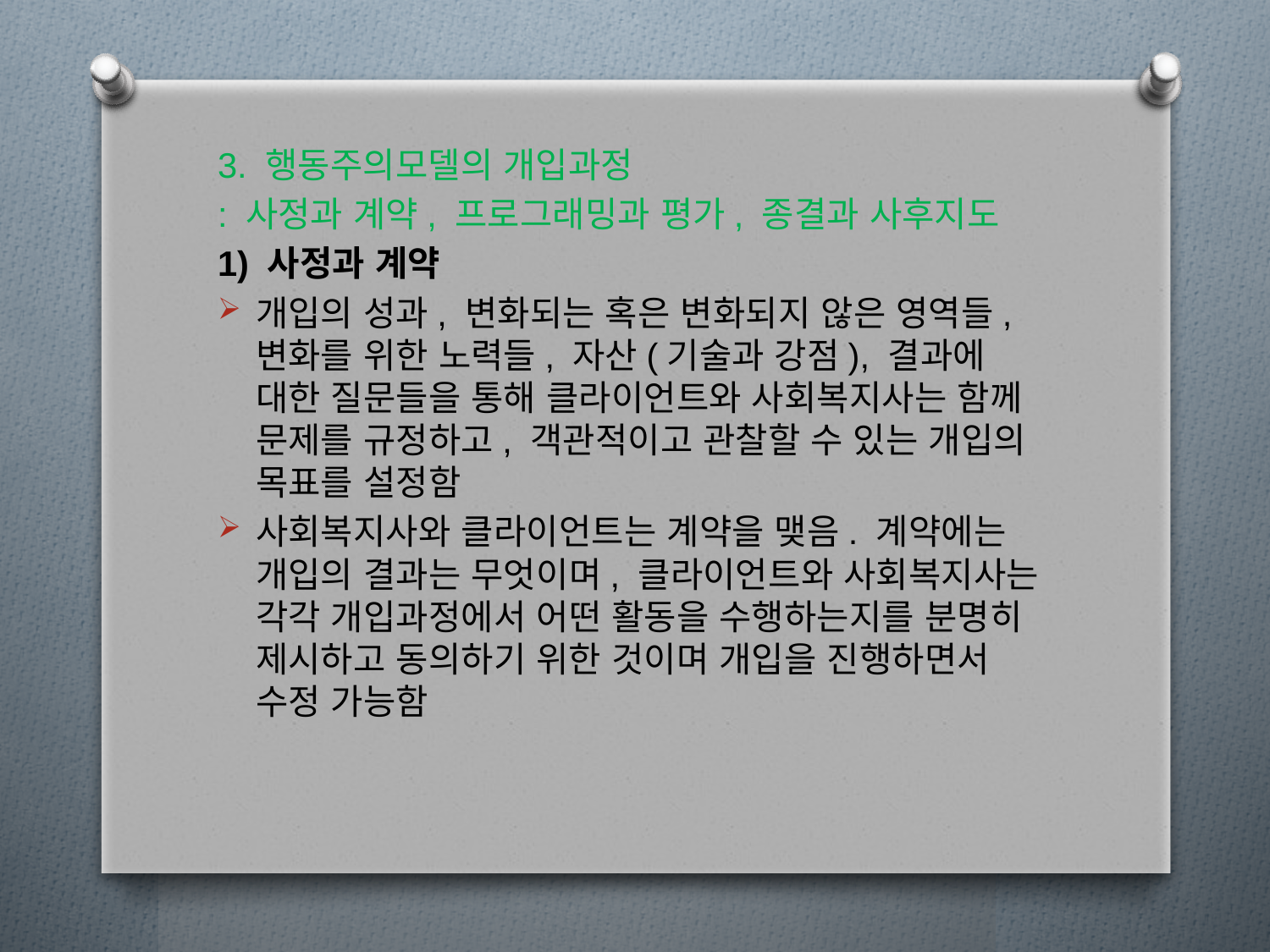

3. 행동주의모델의 개입과정
: 사정과 계약, 프로그래밍과 평가, 종결과 사후지도
1) 사정과 계약
개입의 성과, 변화되는 혹은 변화되지 않은 영역들, 변화를 위한 노력들, 자산(기술과 강점), 결과에 대한 질문들을 통해 클라이언트와 사회복지사는 함께 문제를 규정하고, 객관적이고 관찰할 수 있는 개입의 목표를 설정함
사회복지사와 클라이언트는 계약을 맺음. 계약에는 개입의 결과는 무엇이며, 클라이언트와 사회복지사는 각각 개입과정에서 어떤 활동을 수행하는지를 분명히 제시하고 동의하기 위한 것이며 개입을 진행하면서 수정 가능함